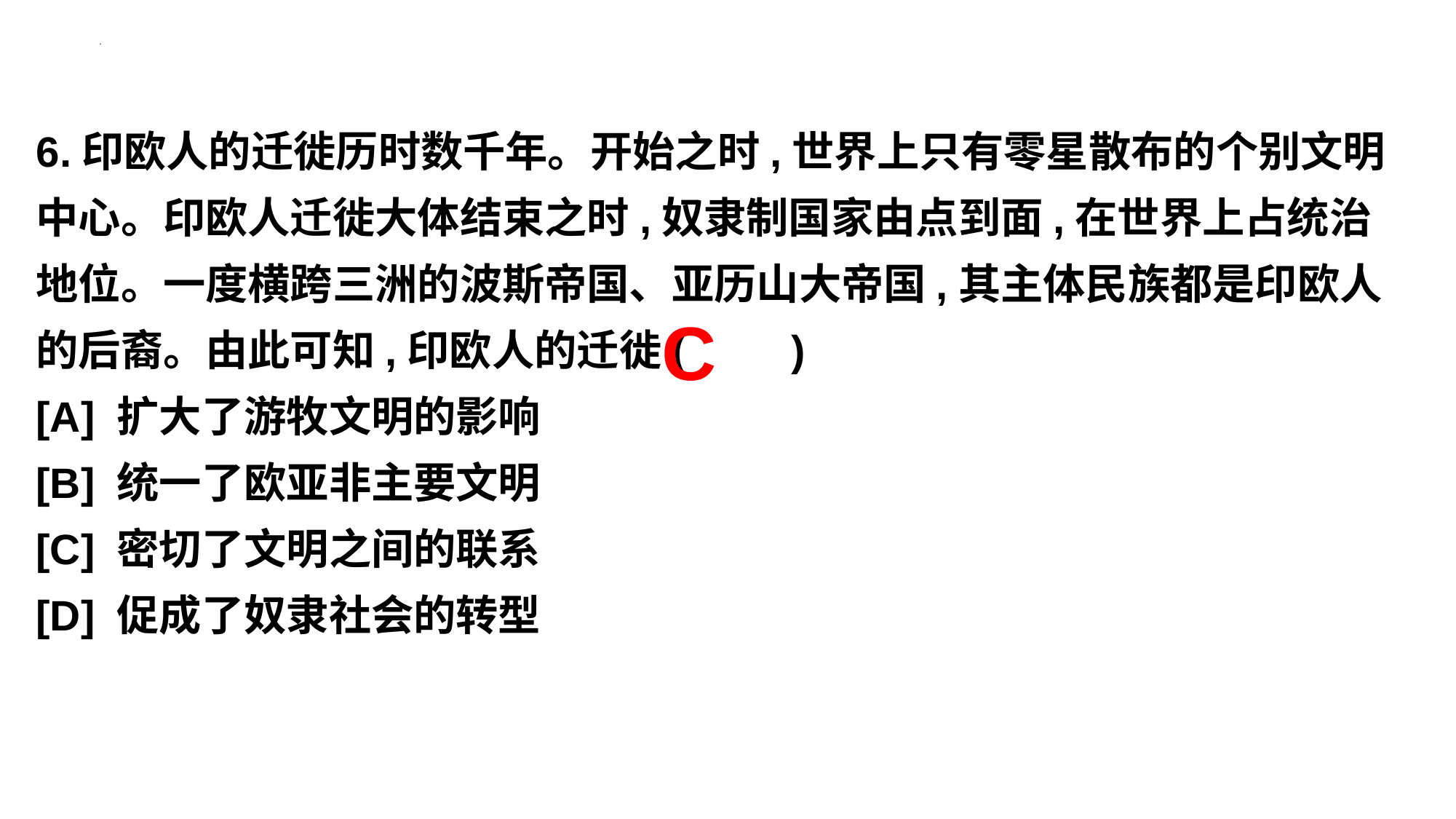

6.印欧人的迁徙历时数千年。开始之时,世界上只有零星散布的个别文明中心。印欧人迁徙大体结束之时,奴隶制国家由点到面,在世界上占统治地位。一度横跨三洲的波斯帝国、亚历山大帝国,其主体民族都是印欧人的后裔。由此可知,印欧人的迁徙(　　)
[A] 扩大了游牧文明的影响
[B] 统一了欧亚非主要文明
[C] 密切了文明之间的联系
[D] 促成了奴隶社会的转型
C